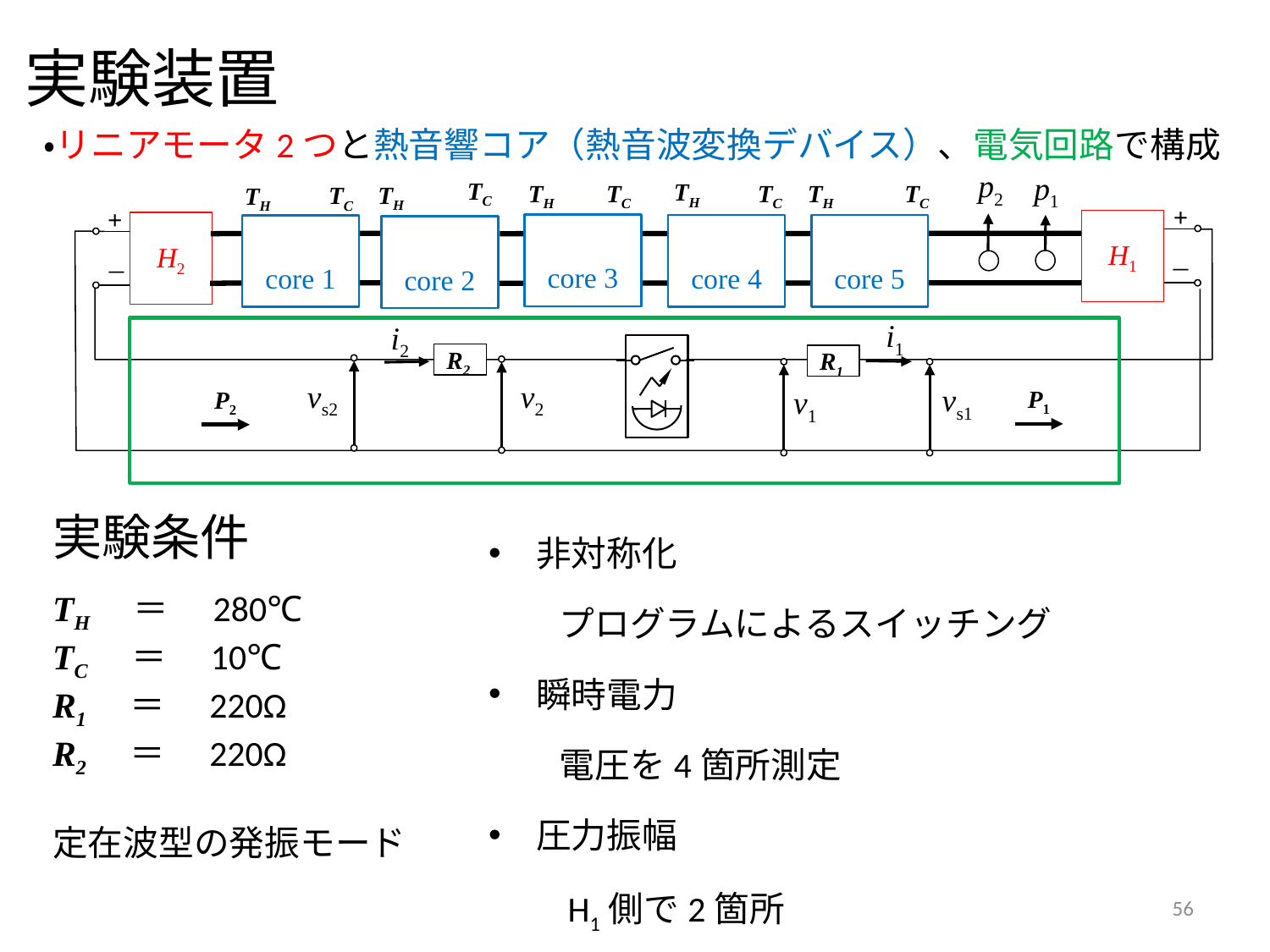

# 実験装置
・リニアモータ2つと熱音響コア（熱音波変換デバイス）、電気回路で構成
p2
p1
TC
TH
TC
TC
TC
TH
TH
TH
TC
TH
+
+
H1
H2
core 3
core 5
core 4
core 1
core 2

－
－

i1
i2

R2
R1

vs2
v2
vs1
v1
P1
P2

実験条件
非対称化
　　プログラムによるスイッチング
瞬時電力
　　電圧を4箇所測定
圧力振幅
　　H1側で2箇所
TH　＝　280℃
TC　＝　10℃
R1　＝　220Ω
R2　＝　220Ω

定在波型の発振モード
56